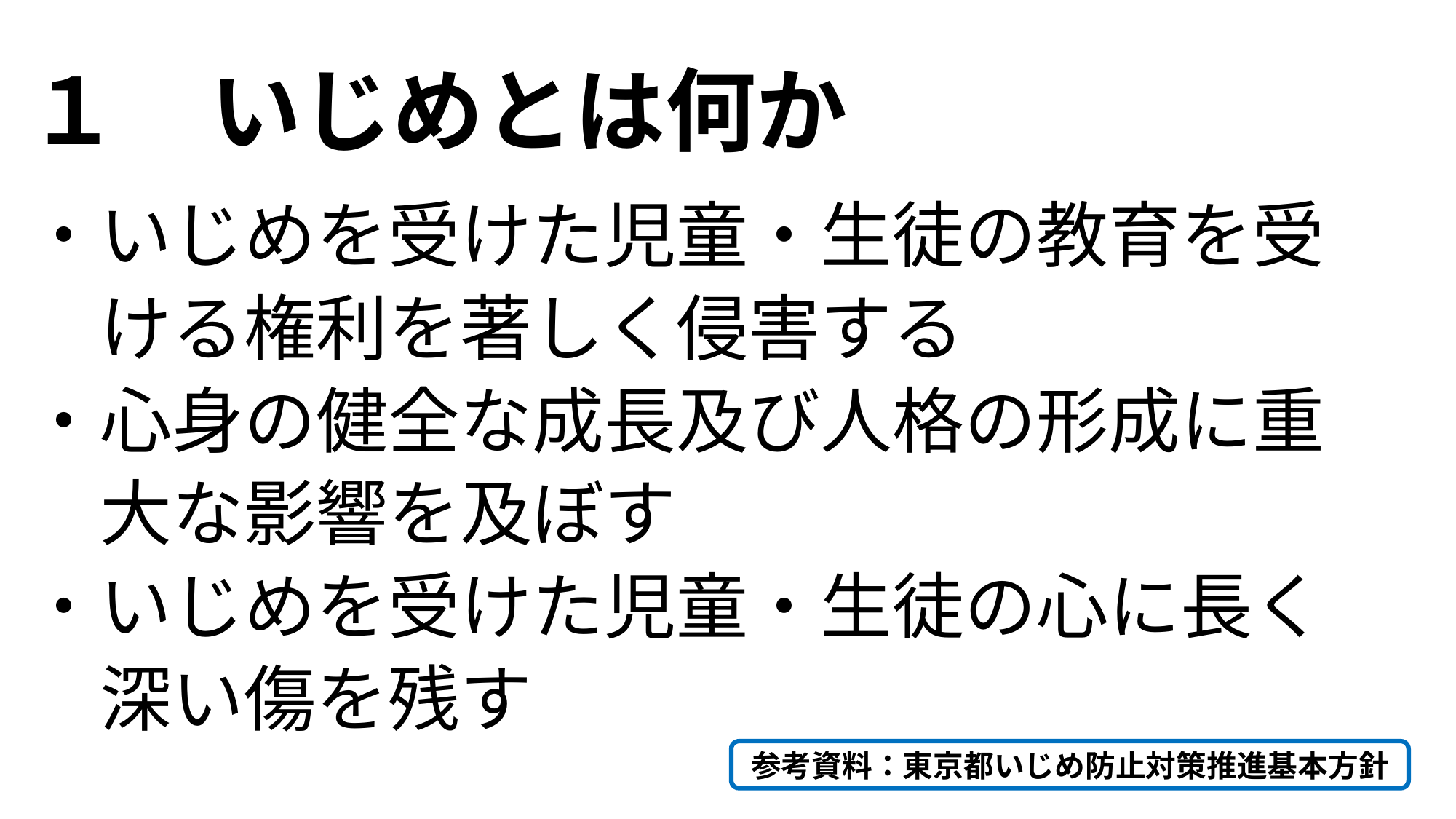

# １　いじめとは何か
・いじめを受けた児童・生徒の教育を受
　ける権利を著しく侵害する
・心身の健全な成長及び人格の形成に重
　大な影響を及ぼす
・いじめを受けた児童・生徒の心に長く
　深い傷を残す
参考資料：東京都いじめ防止対策推進基本方針